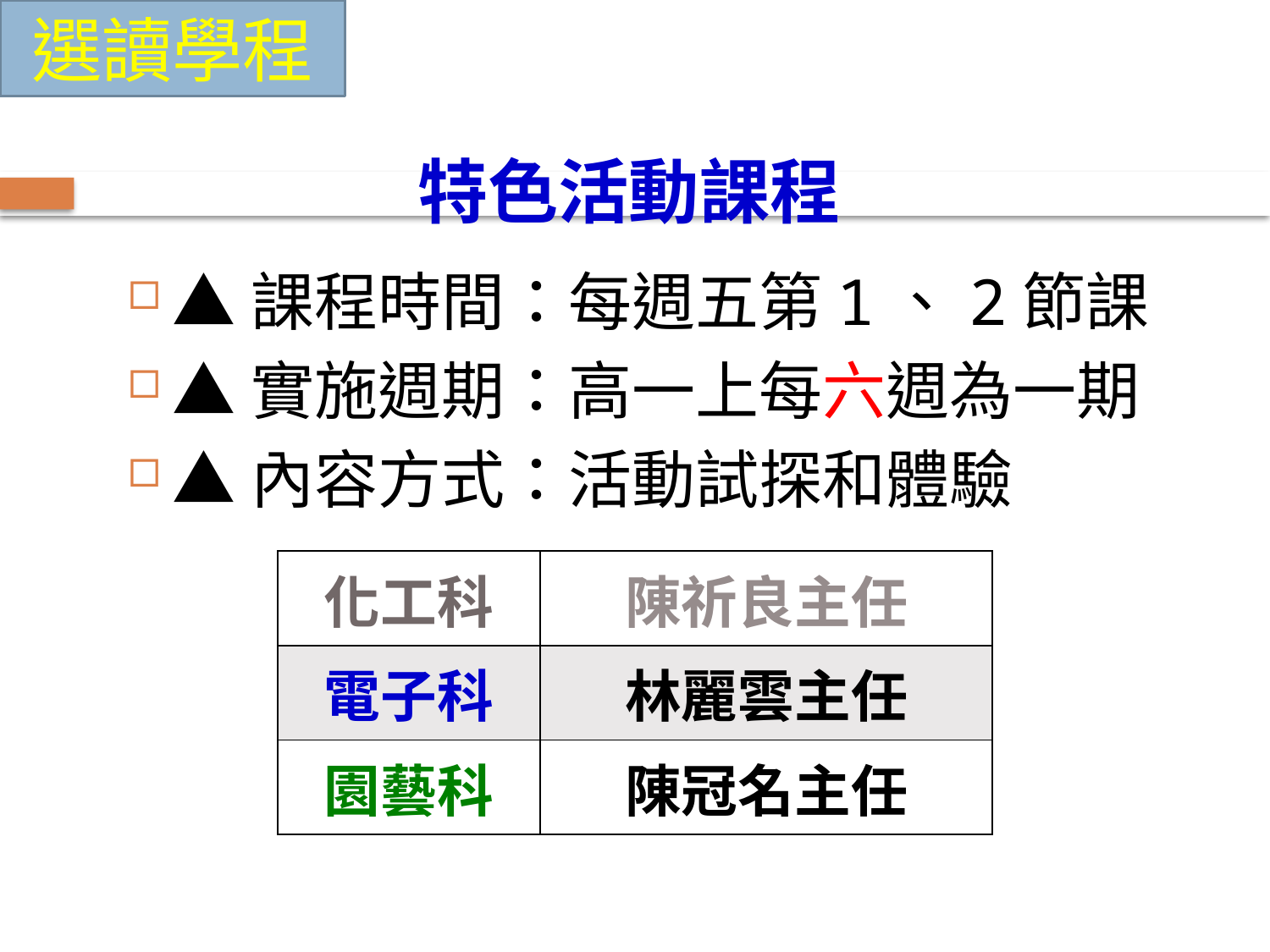

選讀學程
特色活動課程
▲課程時間：每週五第1、2節課
▲實施週期：高一上每六週為一期
▲內容方式：活動試探和體驗
| 化工科 | 陳祈良主任 |
| --- | --- |
| 電子科 | 林麗雲主任 |
| 園藝科 | 陳冠名主任 |